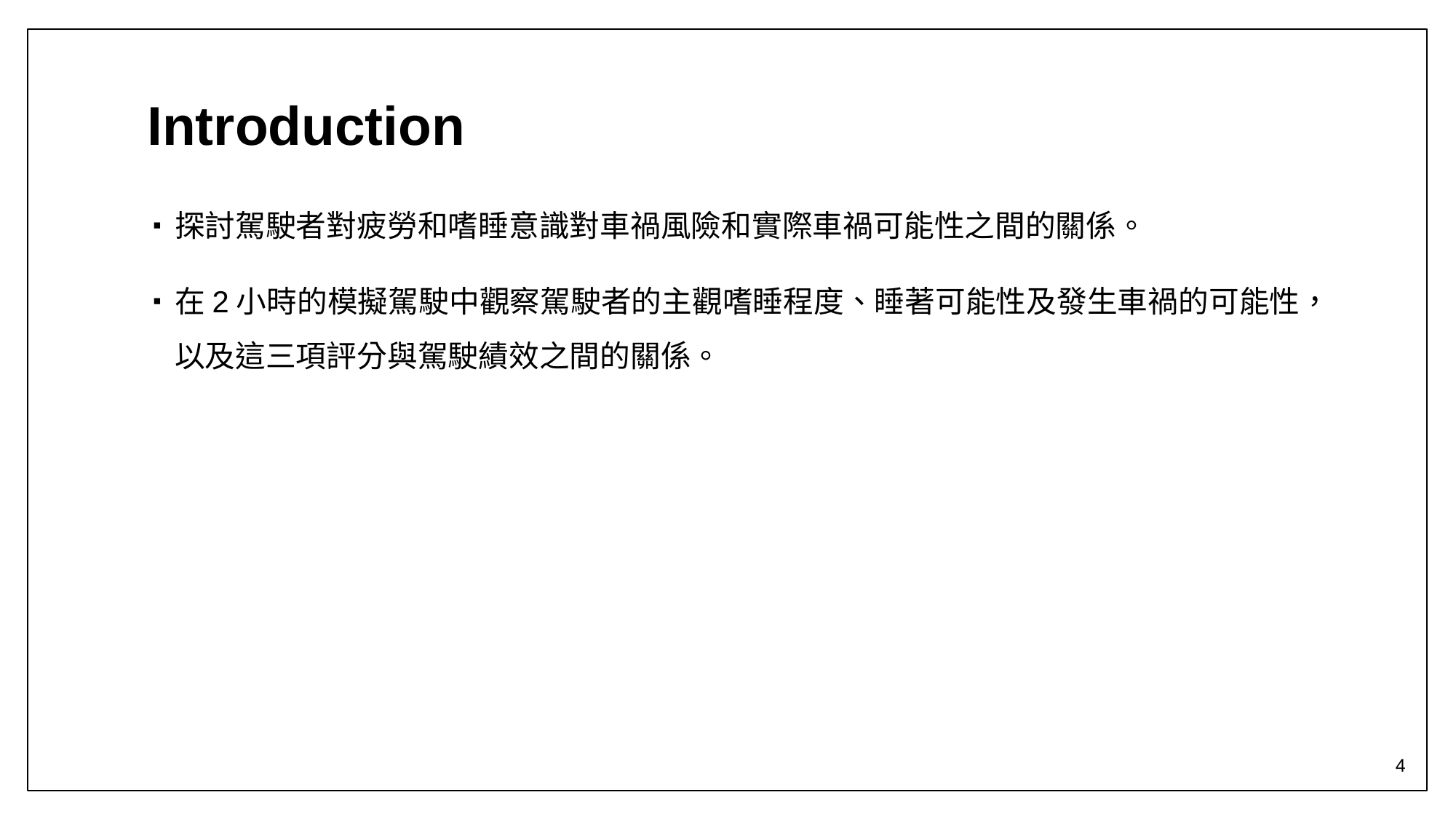

# Introduction
探討駕駛者對疲勞和嗜睡意識對車禍風險和實際車禍可能性之間的關係。
在2小時的模擬駕駛中觀察駕駛者的主觀嗜睡程度、睡著可能性及發生車禍的可能性，以及這三項評分與駕駛績效之間的關係。
4